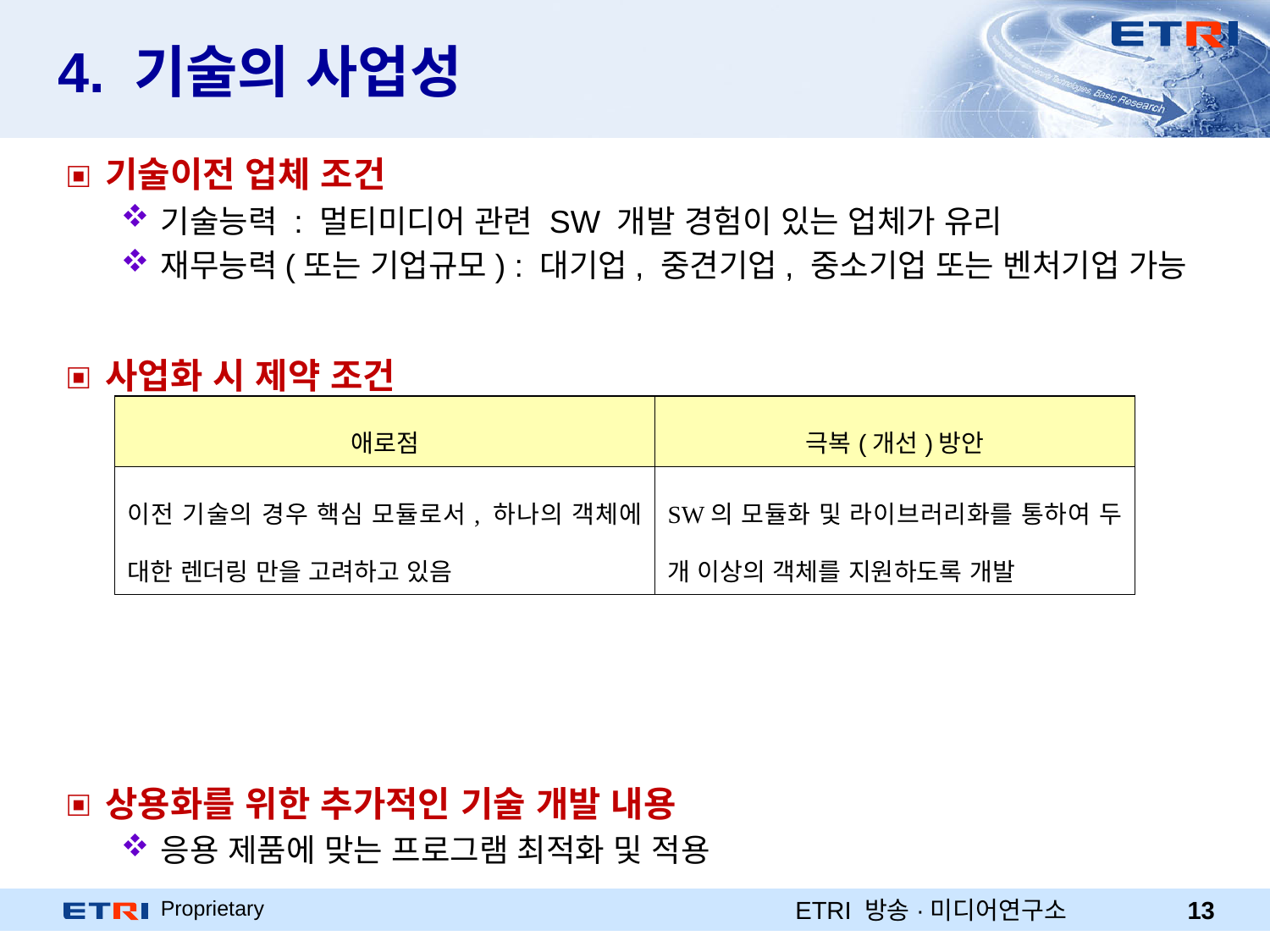

# 4. 기술의 사업성
기술이전 업체 조건
기술능력 : 멀티미디어 관련 SW 개발 경험이 있는 업체가 유리
재무능력(또는 기업규모) : 대기업, 중견기업, 중소기업 또는 벤처기업 가능

사업화 시 제약 조건

상용화를 위한 추가적인 기술 개발 내용
응용 제품에 맞는 프로그램 최적화 및 적용

| 애로점 | 극복(개선)방안 |
| --- | --- |
| 이전 기술의 경우 핵심 모듈로서, 하나의 객체에 대한 렌더링 만을 고려하고 있음 | SW의 모듈화 및 라이브러리화를 통하여 두 개 이상의 객체를 지원하도록 개발 |
ETRI 방송·미디어연구소
13